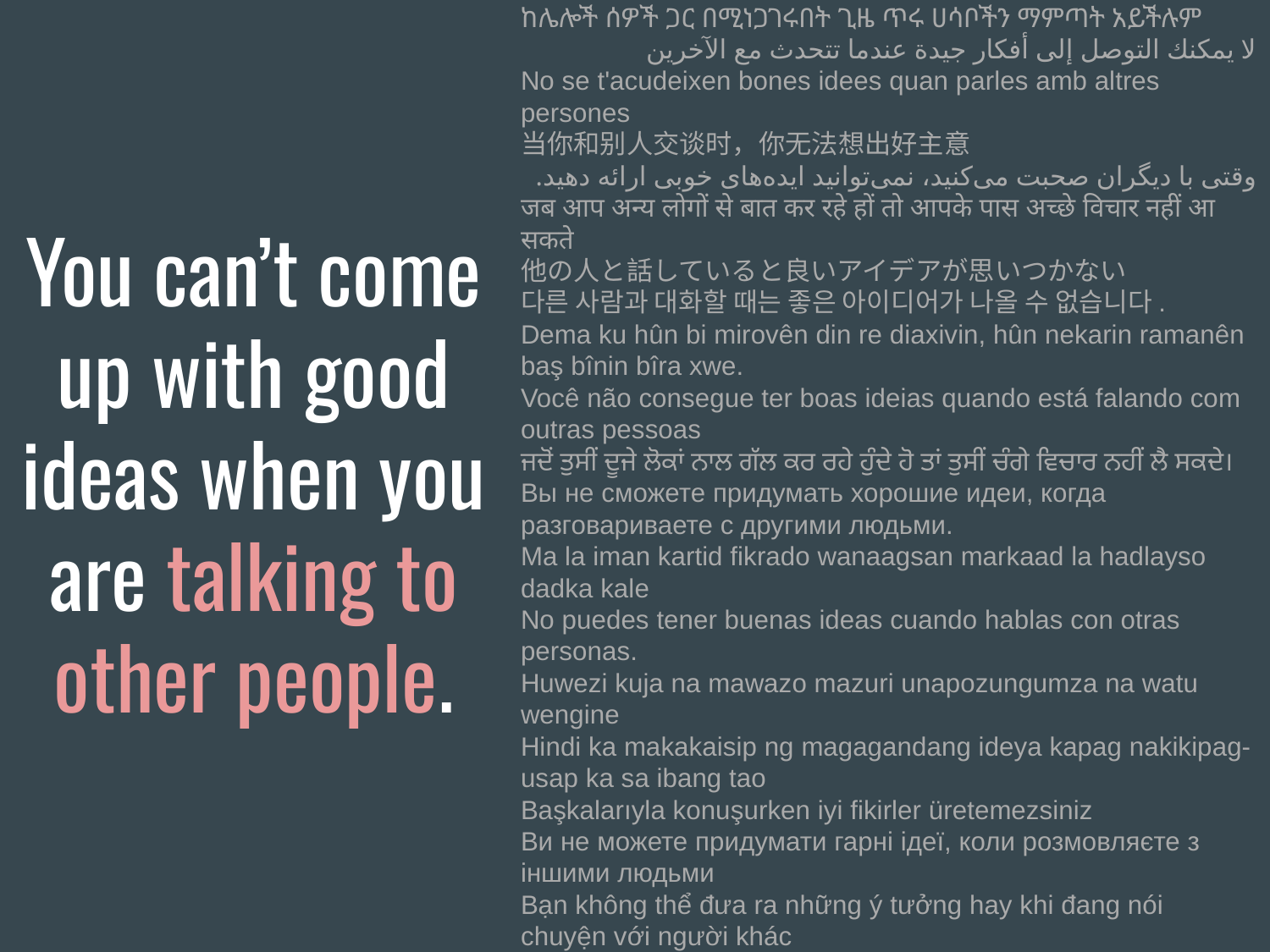

You can’t come up with good ideas when you are talking to other people.
ከሌሎች ሰዎች ጋር በሚነጋገሩበት ጊዜ ጥሩ ሀሳቦችን ማምጣት አይችሉም
لا يمكنك التوصل إلى أفكار جيدة عندما تتحدث مع الآخرين
No se t'acudeixen bones idees quan parles amb altres persones
当你和别人交谈时，你无法想出好主意
وقتی با دیگران صحبت می‌کنید، نمی‌توانید ایده‌های خوبی ارائه دهید.
जब आप अन्य लोगों से बात कर रहे हों तो आपके पास अच्छे विचार नहीं आ सकते
他の人と話していると良いアイデアが思いつかない
다른 사람과 대화할 때는 좋은 아이디어가 나올 수 없습니다.
Dema ku hûn bi mirovên din re diaxivin, hûn nekarin ramanên baş bînin bîra xwe.
Você não consegue ter boas ideias quando está falando com outras pessoas
ਜਦੋਂ ਤੁਸੀਂ ਦੂਜੇ ਲੋਕਾਂ ਨਾਲ ਗੱਲ ਕਰ ਰਹੇ ਹੁੰਦੇ ਹੋ ਤਾਂ ਤੁਸੀਂ ਚੰਗੇ ਵਿਚਾਰ ਨਹੀਂ ਲੈ ਸਕਦੇ।
Вы не сможете придумать хорошие идеи, когда разговариваете с другими людьми.
Ma la iman kartid fikrado wanaagsan markaad la hadlayso dadka kale
No puedes tener buenas ideas cuando hablas con otras personas.
Huwezi kuja na mawazo mazuri unapozungumza na watu wengine
Hindi ka makakaisip ng magagandang ideya kapag nakikipag-usap ka sa ibang tao
Başkalarıyla konuşurken iyi fikirler üretemezsiniz
Ви не можете придумати гарні ідеї, коли розмовляєте з іншими людьми
Bạn không thể đưa ra những ý tưởng hay khi đang nói chuyện với người khác